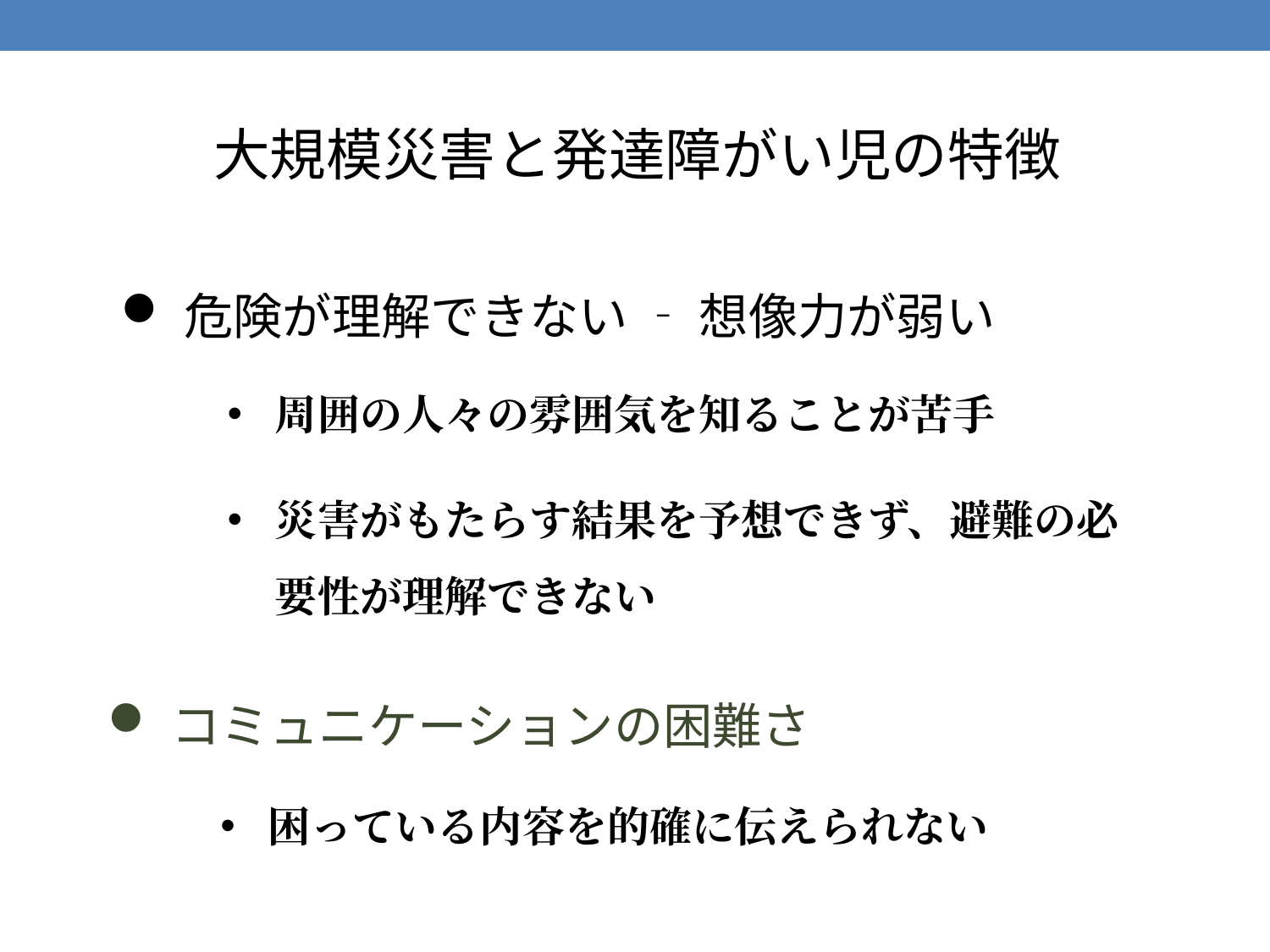

大規模災害と発達障がい児の特徴
危険が理解できない ‐ 想像力が弱い
周囲の人々の雰囲気を知ることが苦手
災害がもたらす結果を予想できず、避難の必要性が理解できない
コミュニケーションの困難さ
困っている内容を的確に伝えられない